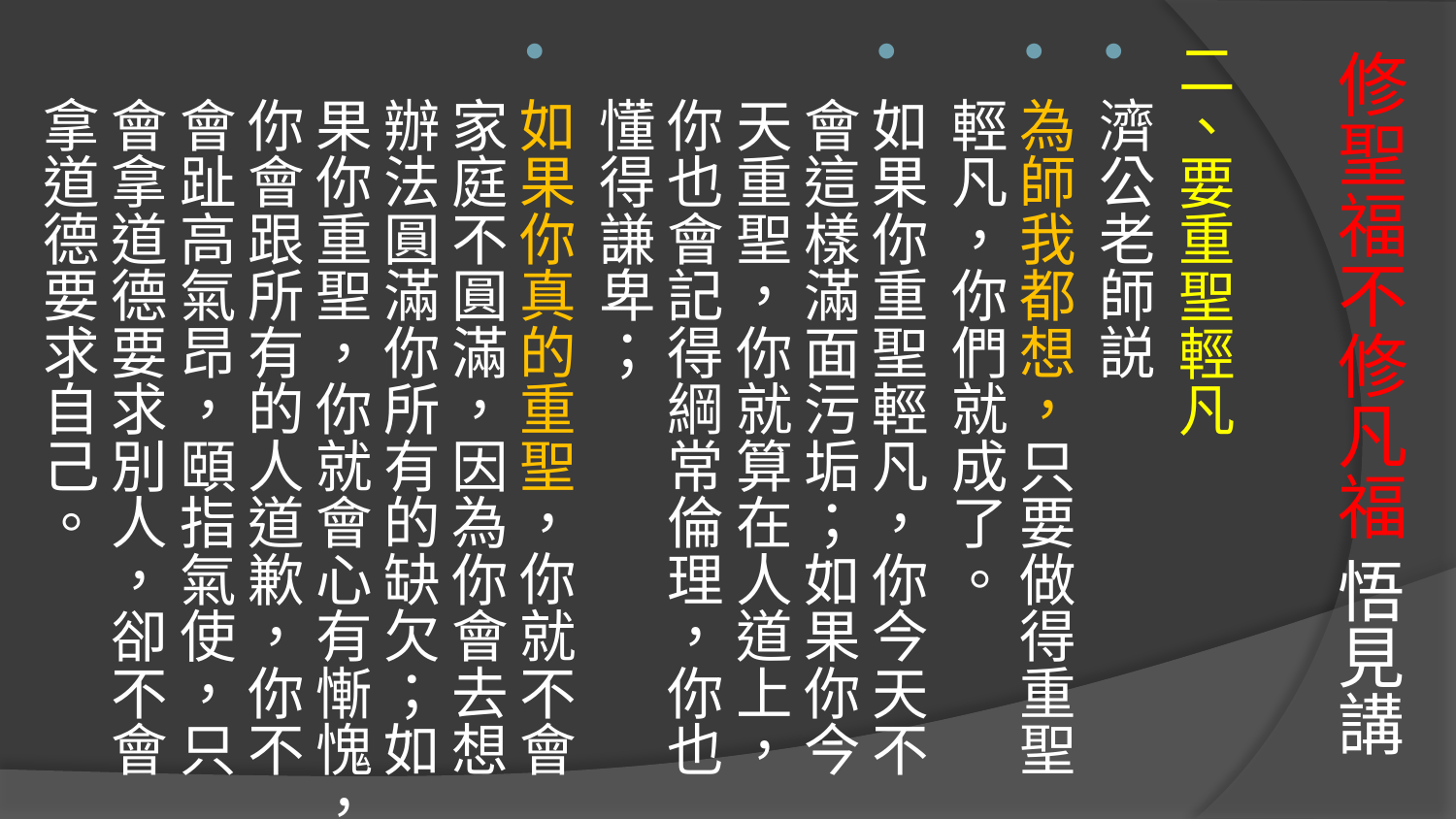

# 修聖福不修凡福 悟見講
二、要重聖輕凡
濟公老師説
為師我都想，只要做得重聖輕凡，你們就成了。
如果你重聖輕凡，你今天不會這樣滿面污垢；如果你今天重聖，你就算在人道上，你也會記得綱常倫理，你也懂得謙卑；
如果你真的重聖，你就不會家庭不圓滿，因為你會去想辦法圓滿你所有的缺欠；如果你重聖，你就會心有慚愧，你會跟所有的人道歉，你不會趾高氣昂，頤指氣使，只會拿道德要求別人，卻不會拿道德要求自己。